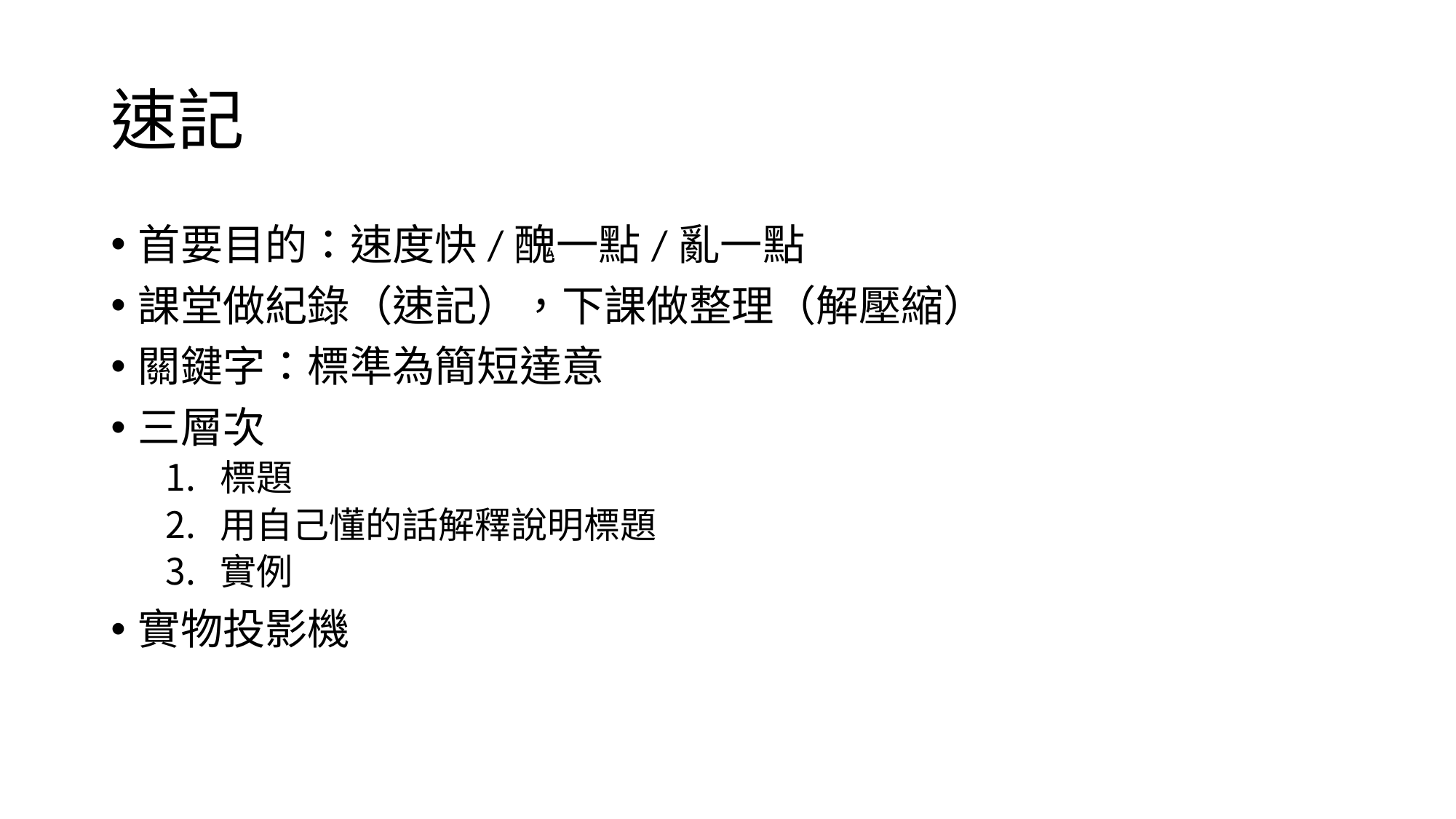

# 速記
首要目的：速度快/醜一點/亂一點
課堂做紀錄（速記），下課做整理（解壓縮）
關鍵字：標準為簡短達意
三層次
標題
用自己懂的話解釋說明標題
實例
實物投影機